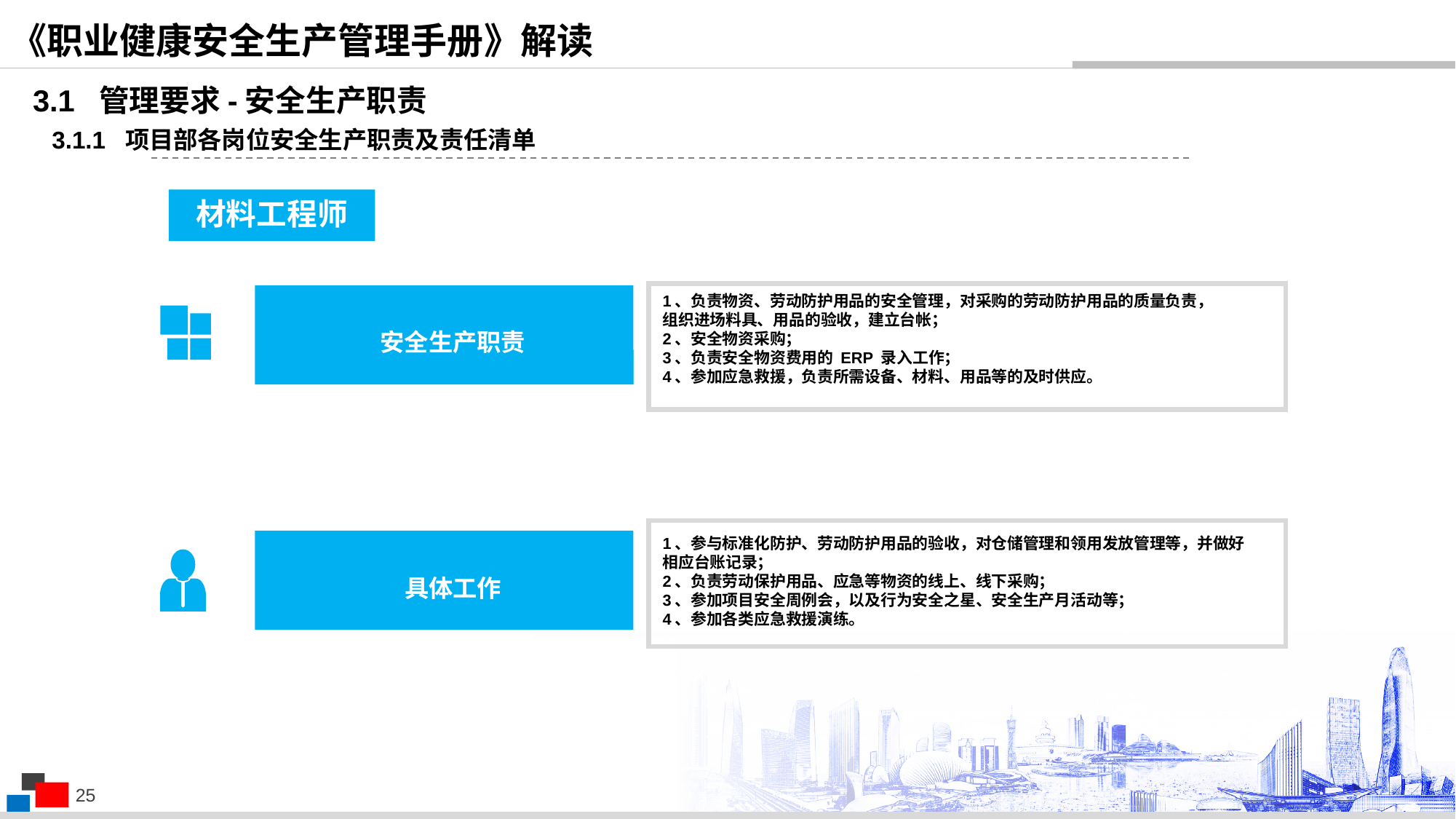

《职业健康安全生产管理手册》解读

3.1  管理要求-安全生产职责
3.1.1  项目部各岗位安全生产职责及责任清单
材料工程师

1、负责物资、劳动防护用品的安全管理，对采购的劳动防护用品的质量负责，组织进场料具、用品的验收，建立台帐；
2、安全物资采购；
3、负责安全物资费用的 ERP 录入工作；
4、参加应急救援，负责所需设备、材料、用品等的及时供应。
安全生产职责

1、参与标准化防护、劳动防护用品的验收，对仓储管理和领用发放管理等，并做好相应台账记录；
2、负责劳动保护用品、应急等物资的线上、线下采购；
3、参加项目安全周例会，以及行为安全之星、安全生产月活动等；
4、参加各类应急救援演练。

具体工作